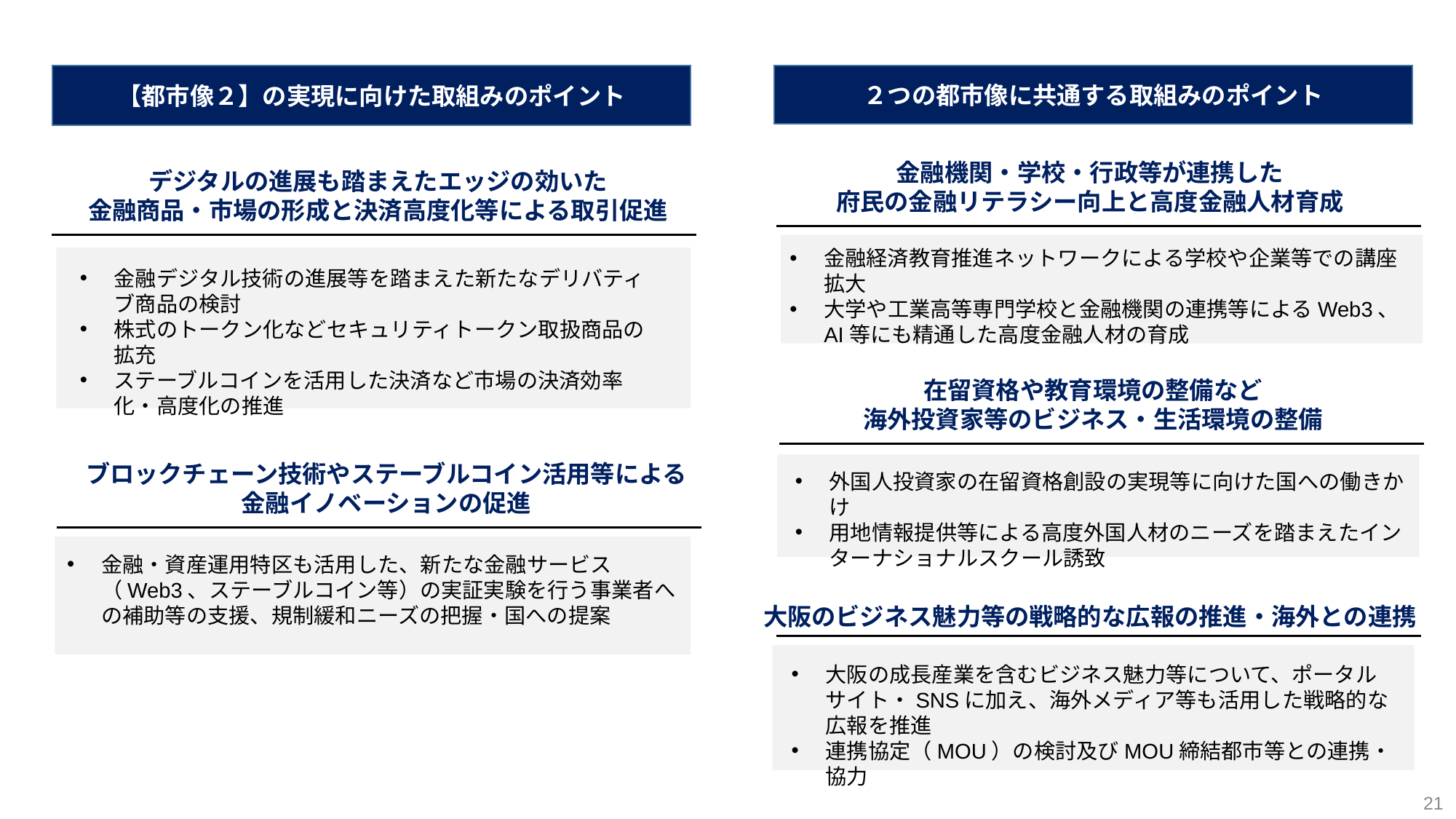

【都市像２】の実現に向けた取組みのポイント
２つの都市像に共通する取組みのポイント
金融機関・学校・行政等が連携した
府民の金融リテラシー向上と高度金融人材育成
デジタルの進展も踏まえたエッジの効いた
金融商品・市場の形成と決済高度化等による取引促進

金融経済教育推進ネットワークによる学校や企業等での講座拡大
大学や工業高等専門学校と金融機関の連携等によるWeb3、AI等にも精通した高度金融人材の育成

金融デジタル技術の進展等を踏まえた新たなデリバティブ商品の検討
株式のトークン化などセキュリティトークン取扱商品の拡充
ステーブルコインを活用した決済など市場の決済効率化・高度化の推進
在留資格や教育環境の整備など
海外投資家等のビジネス・生活環境の整備
ブロックチェーン技術やステーブルコイン活用等による
金融イノベーションの促進

外国人投資家の在留資格創設の実現等に向けた国への働きかけ
用地情報提供等による高度外国人材のニーズを踏まえたインターナショナルスクール誘致

金融・資産運用特区も活用した、新たな金融サービス（Web3、ステーブルコイン等）の実証実験を行う事業者への補助等の支援、規制緩和ニーズの把握・国への提案
大阪のビジネス魅力等の戦略的な広報の推進・海外との連携

大阪の成長産業を含むビジネス魅力等について、ポータルサイト・SNSに加え、海外メディア等も活用した戦略的な広報を推進
連携協定（MOU）の検討及びMOU締結都市等との連携・協力
21